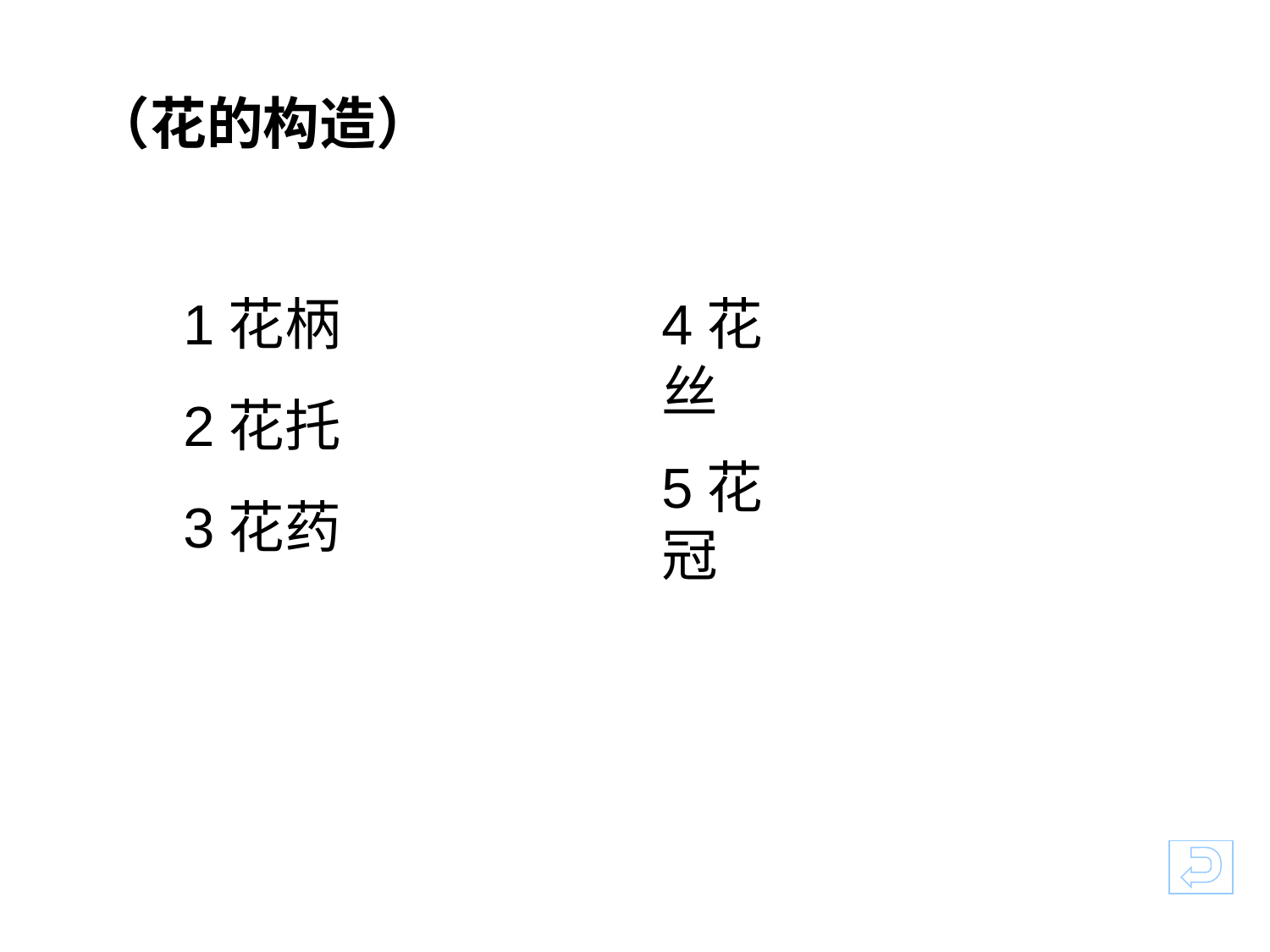

# （花的构造）
1花柄
2花托
3花药
4花丝
5花冠